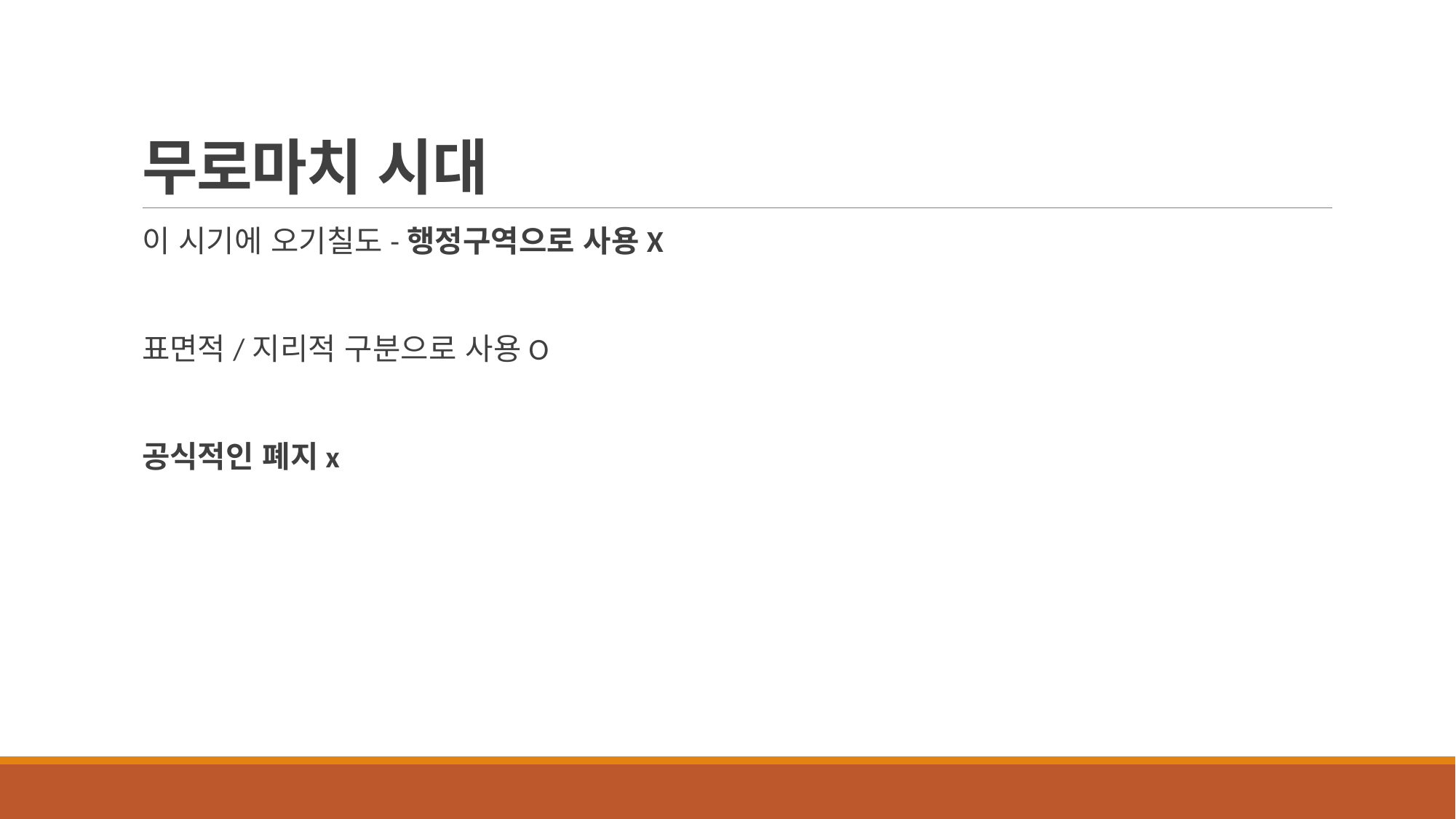

# 무로마치 시대
이 시기에 오기칠도-행정구역으로 사용X

표면적/지리적 구분으로 사용O

공식적인 폐지x